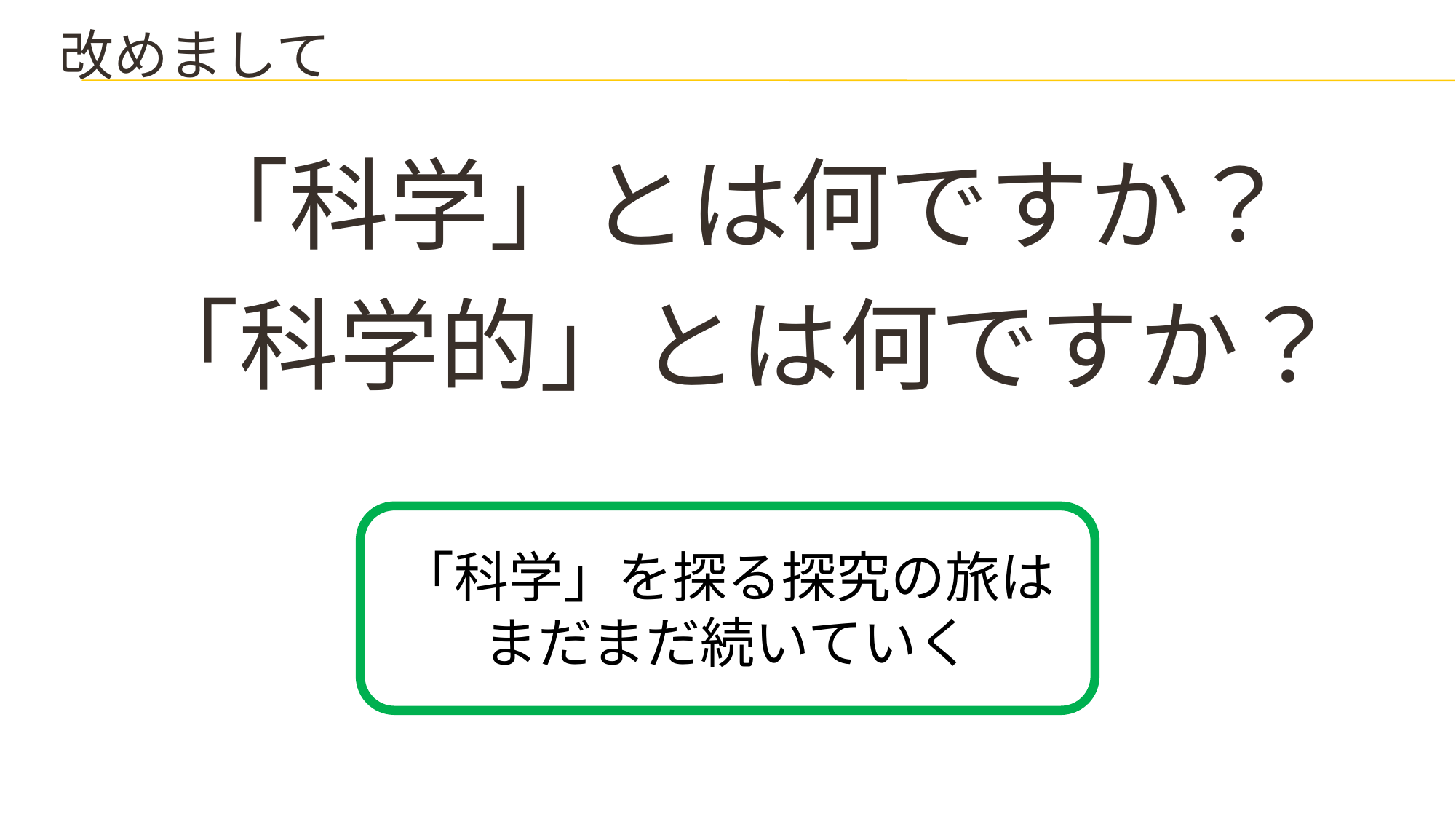

# 改めまして
「科学」とは何ですか？
「科学的」とは何ですか？
「科学」を探る探究の旅は
まだまだ続いていく